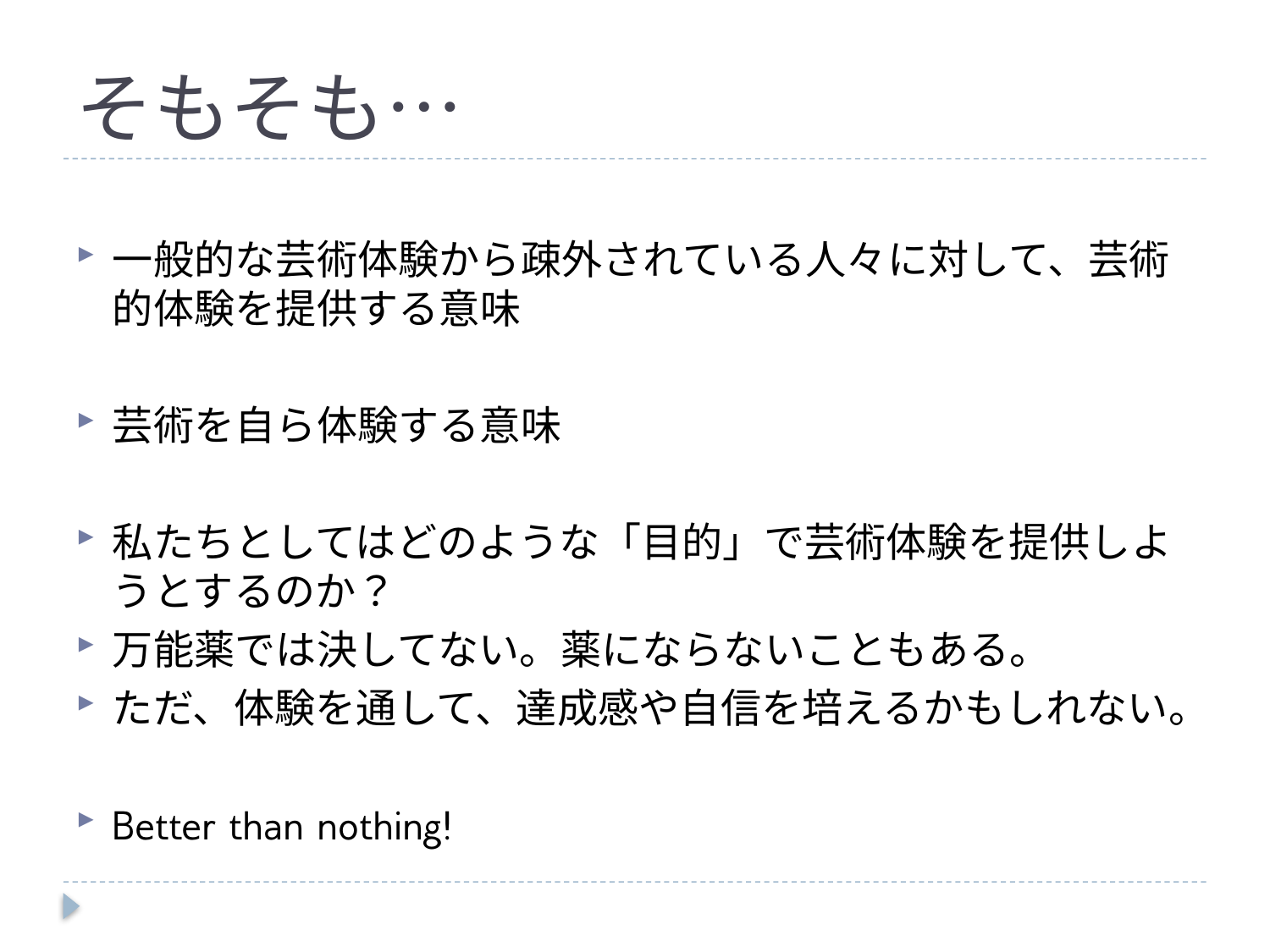

# そもそも…

一般的な芸術体験から疎外されている人々に対して、芸術的体験を提供する意味

芸術を自ら体験する意味

私たちとしてはどのような「目的」で芸術体験を提供しようとするのか？
万能薬では決してない。薬にならないこともある。
ただ、体験を通して、達成感や自信を培えるかもしれない。

Better than nothing!